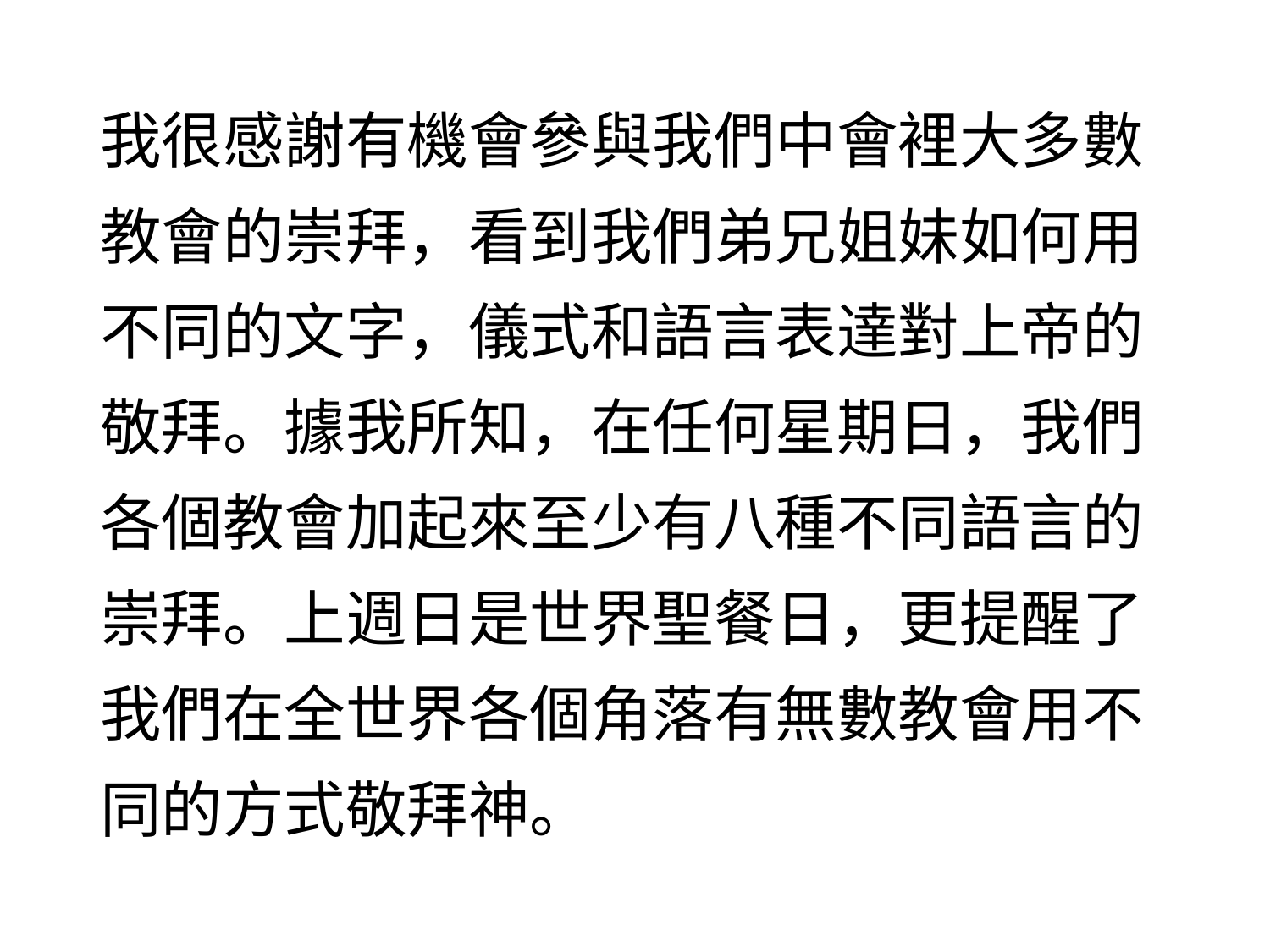

我很感謝有機會參與我們中會裡大多數教會的崇拜，看到我們弟兄姐妹如何用不同的文字，儀式和語言表達對上帝的敬拜。據我所知，在任何星期日，我們各個教會加起來至少有八種不同語言的崇拜。上週日是世界聖餐日，更提醒了我們在全世界各個角落有無數教會用不同的方式敬拜神。